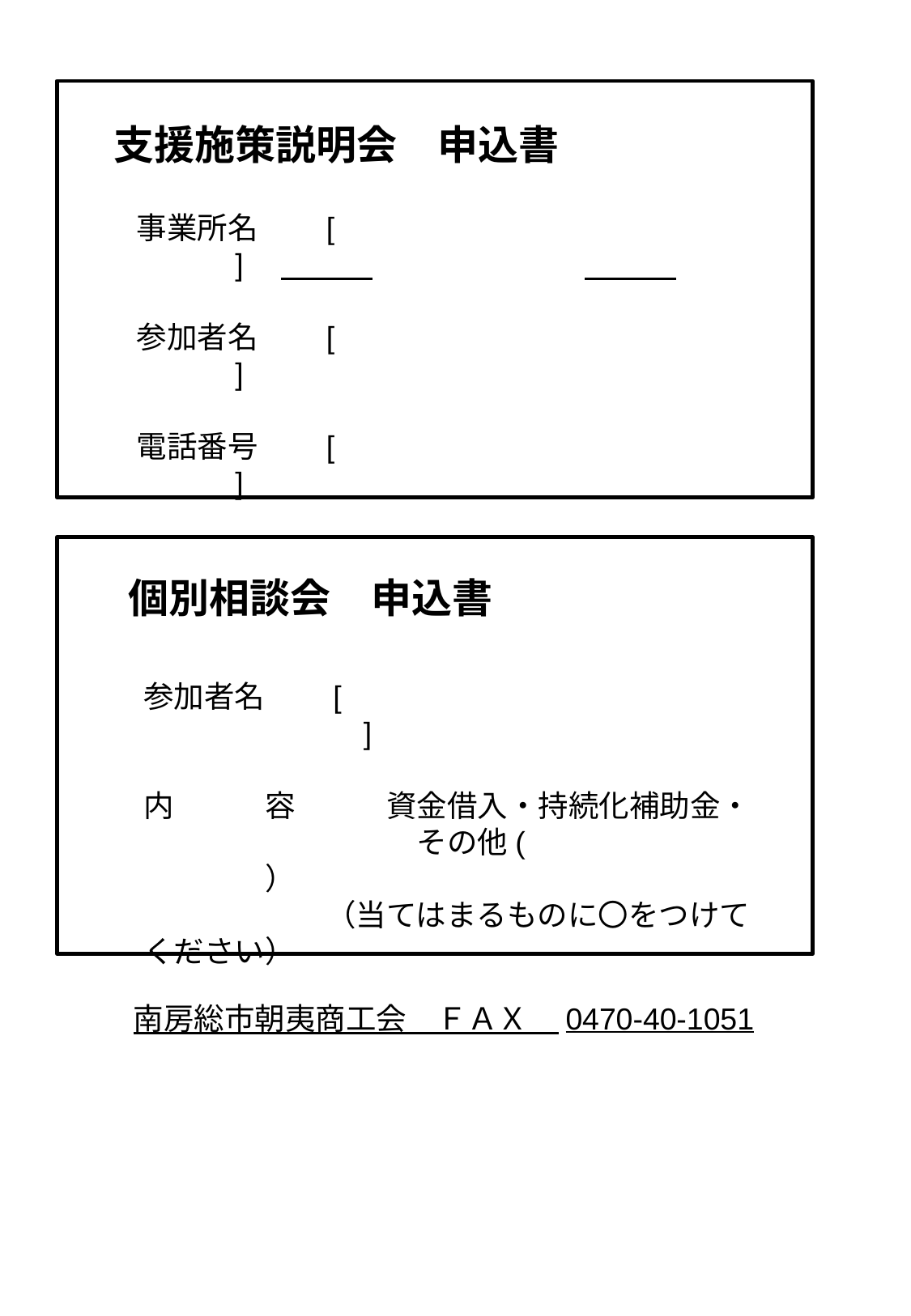

# 支援施策説明会　申込書
事業所名　　[　　　　　　　　　　　　　　　　　　　　]

参加者名　　[　　　　　　　　　　　　　　　　　　　　]

電話番号　　[　　　　　　　　　　　　　　　　　　　　]

個別相談会　申込書

参加者名　　[　　　　　　　　　　　　　　　　　　　　]

内　　　容　　　資金借入・持続化補助金・
　　　　　　　　　その他(　　　　　　　　　　　）
　　　　　　（当てはまるものに〇をつけてください）
南房総市朝夷商工会　ＦＡＸ　0470-40-1051